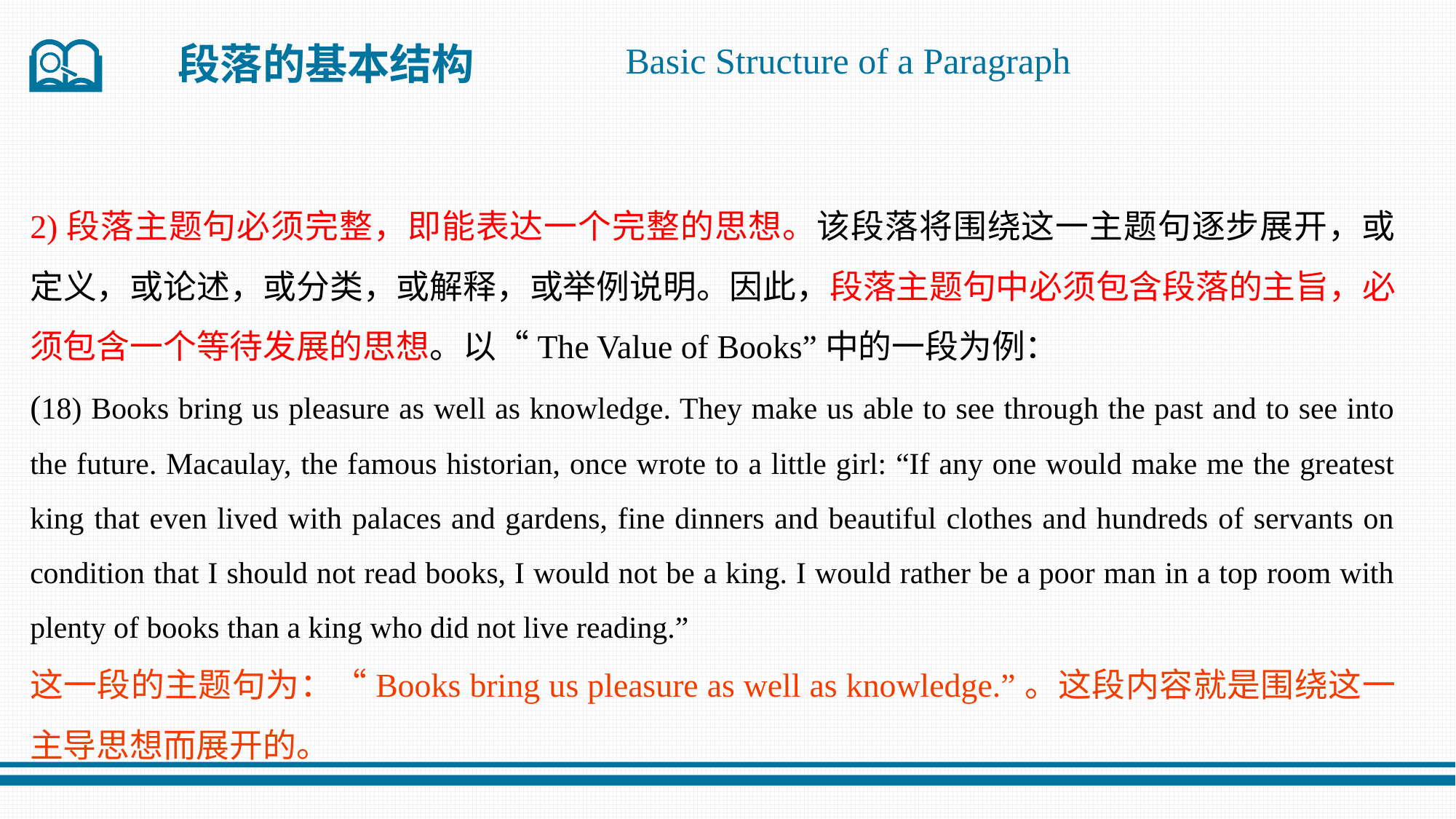

段落的基本结构
Basic Structure of a Paragraph
2)段落主题句必须完整，即能表达一个完整的思想。该段落将围绕这一主题句逐步展开，或定义，或论述，或分类，或解释，或举例说明。因此，段落主题句中必须包含段落的主旨，必须包含一个等待发展的思想。以“The Value of Books”中的一段为例：
(18) Books bring us pleasure as well as knowledge. They make us able to see through the past and to see into the future. Macaulay, the famous historian, once wrote to a little girl: “If any one would make me the greatest king that even lived with palaces and gardens, fine dinners and beautiful clothes and hundreds of servants on condition that I should not read books, I would not be a king. I would rather be a poor man in a top room with plenty of books than a king who did not live reading.”
这一段的主题句为：“Books bring us pleasure as well as knowledge.”。这段内容就是围绕这一主导思想而展开的。